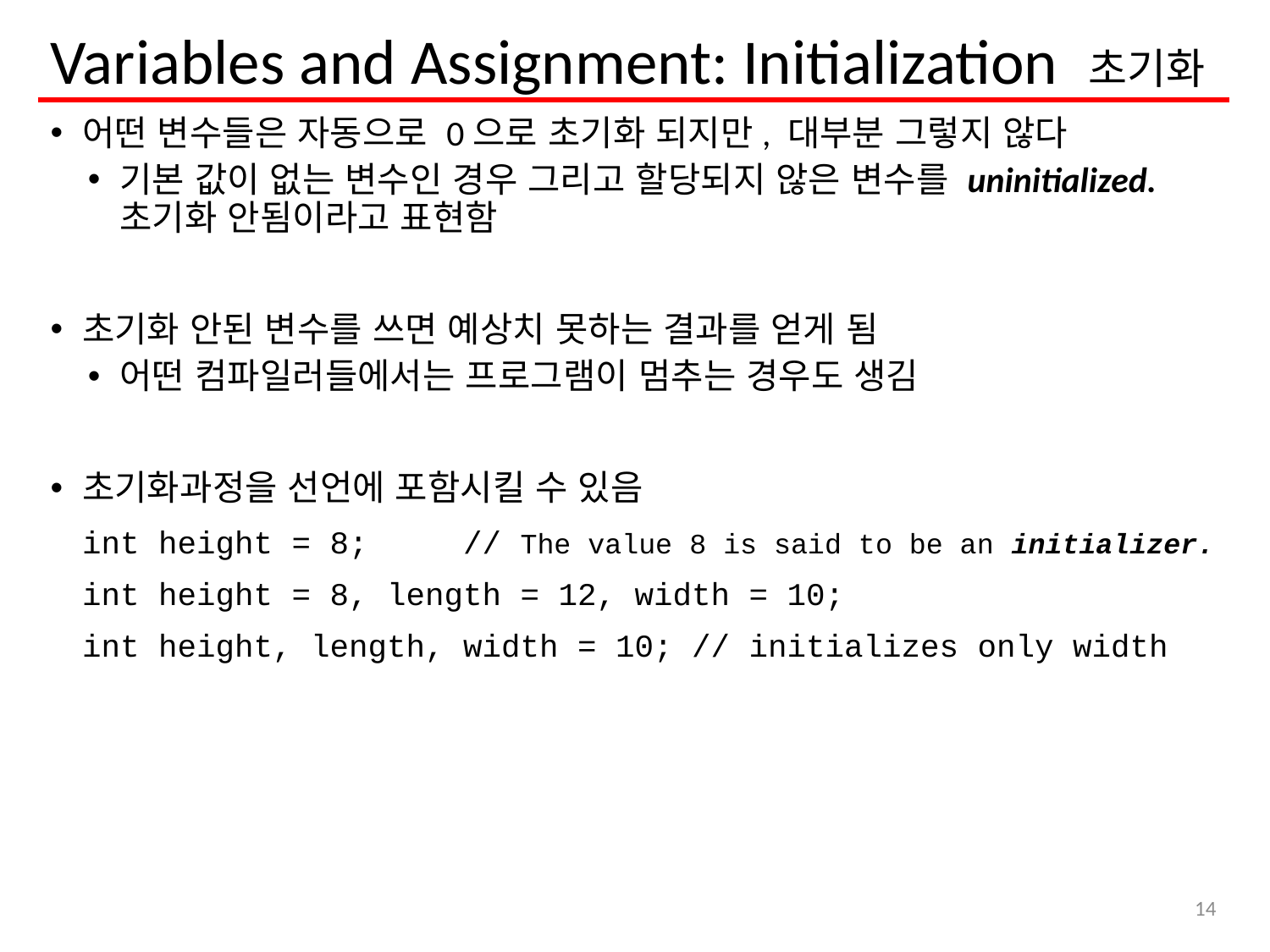

# Variables and Assignment: Initialization 초기화
어떤 변수들은 자동으로 0으로 초기화 되지만, 대부분 그렇지 않다
기본 값이 없는 변수인 경우 그리고 할당되지 않은 변수를 uninitialized. 초기화 안됨이라고 표현함

초기화 안된 변수를 쓰면 예상치 못하는 결과를 얻게 됨
어떤 컴파일러들에서는 프로그램이 멈추는 경우도 생김

초기화과정을 선언에 포함시킬 수 있음
	int height = 8;     // The value 8 is said to be an initializer.
	int height = 8, length = 12, width = 10;
	int height, length, width = 10; // initializes only width
14